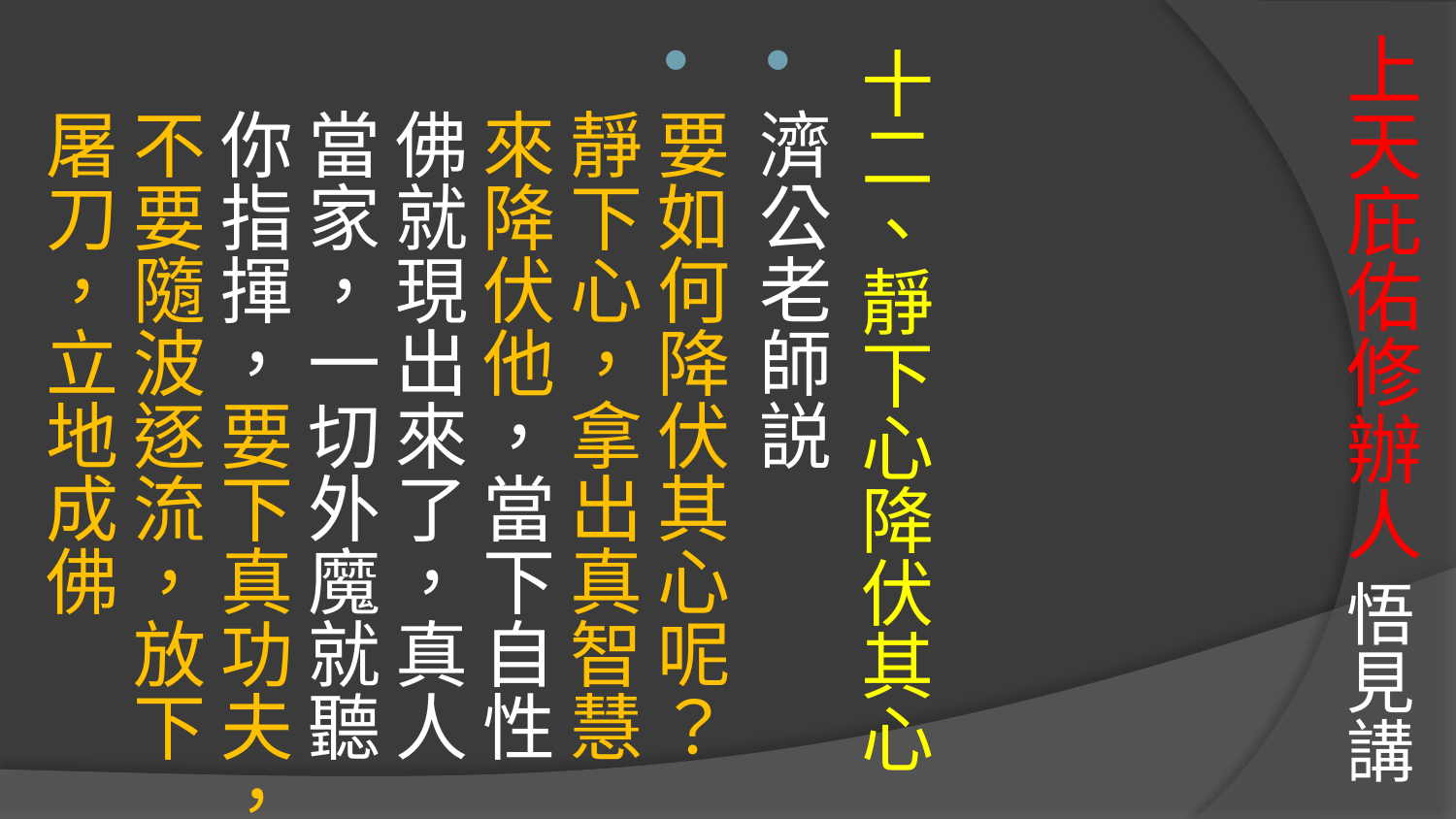

# 上天庇佑修辦人 悟見講
十二、靜下心降伏其心
濟公老師説
要如何降伏其心呢？靜下心，拿出真智慧來降伏他，當下自性佛就現出來了，真人當家，一切外魔就聽你指揮，要下真功夫，不要隨波逐流，放下屠刀，立地成佛